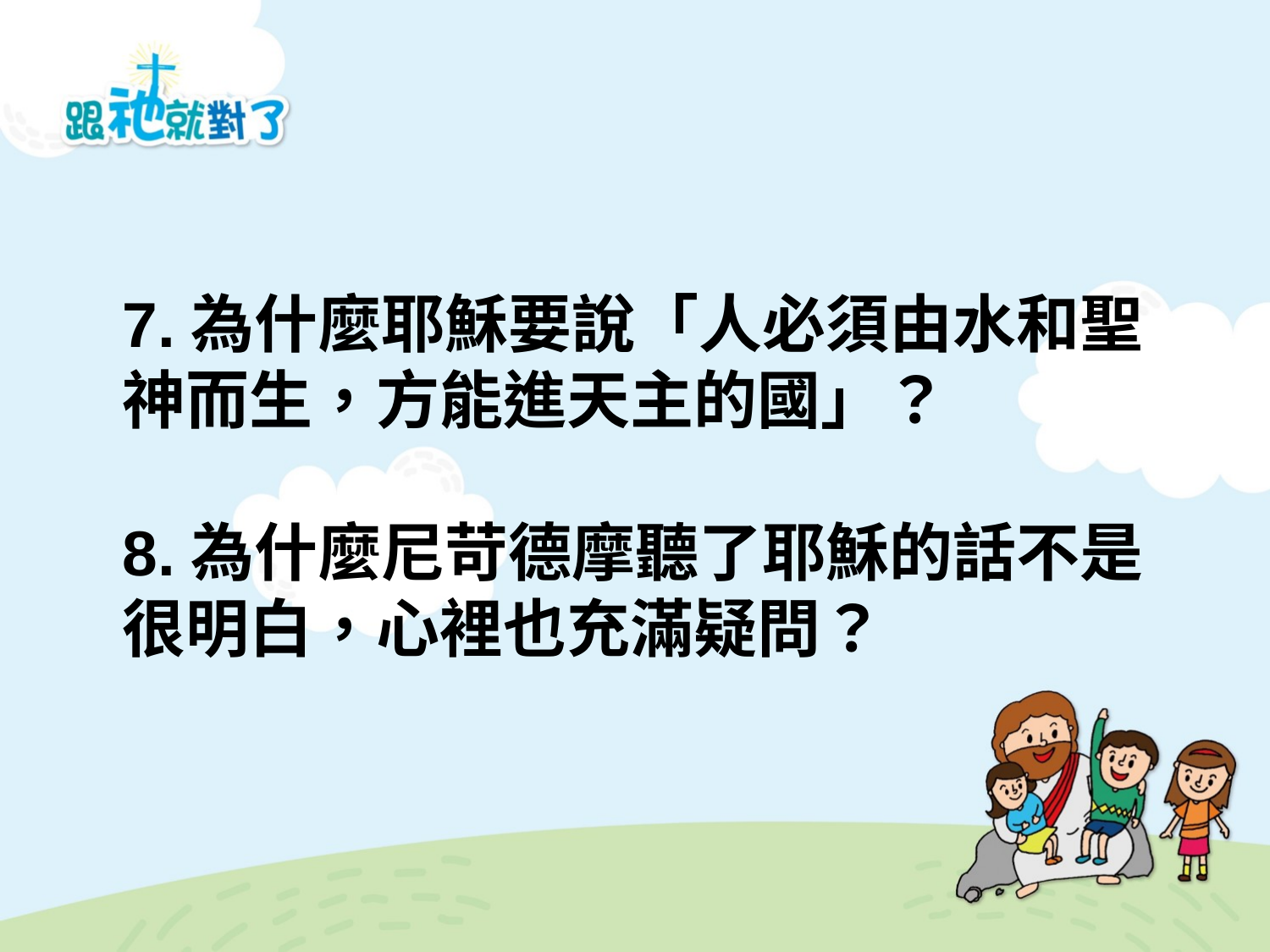

7.為什麼耶穌要說「人必須由水和聖神而生，方能進天主的國」？

8.為什麼尼苛德摩聽了耶穌的話不是很明白，心裡也充滿疑問？